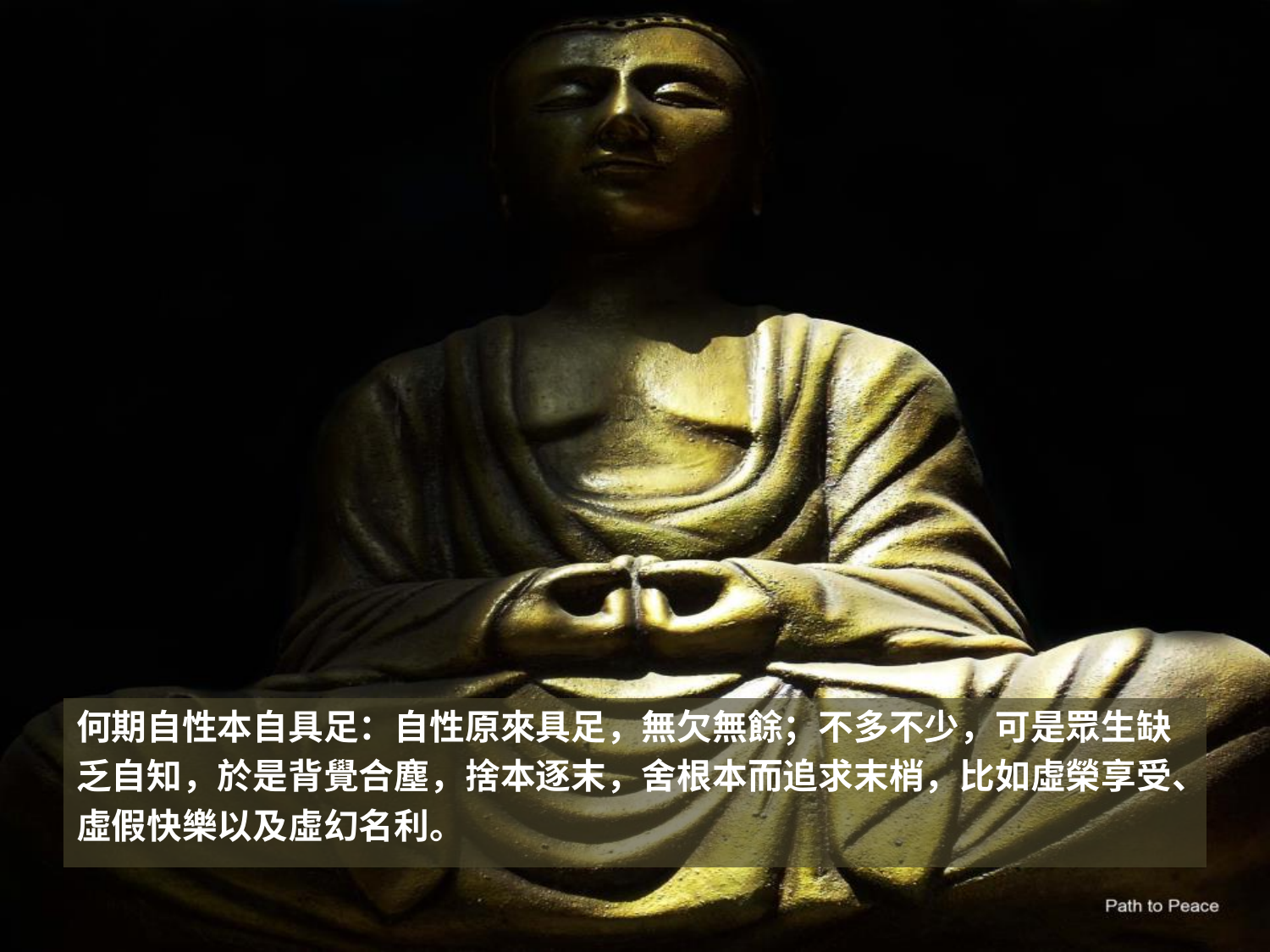

何期自性本自具足：自性原來具足，無欠無餘；不多不少，可是眾生缺
乏自知，於是背覺合塵，捨本逐末，舍根本而追求末梢，比如虛榮享受、
虛假快樂以及虛幻名利。